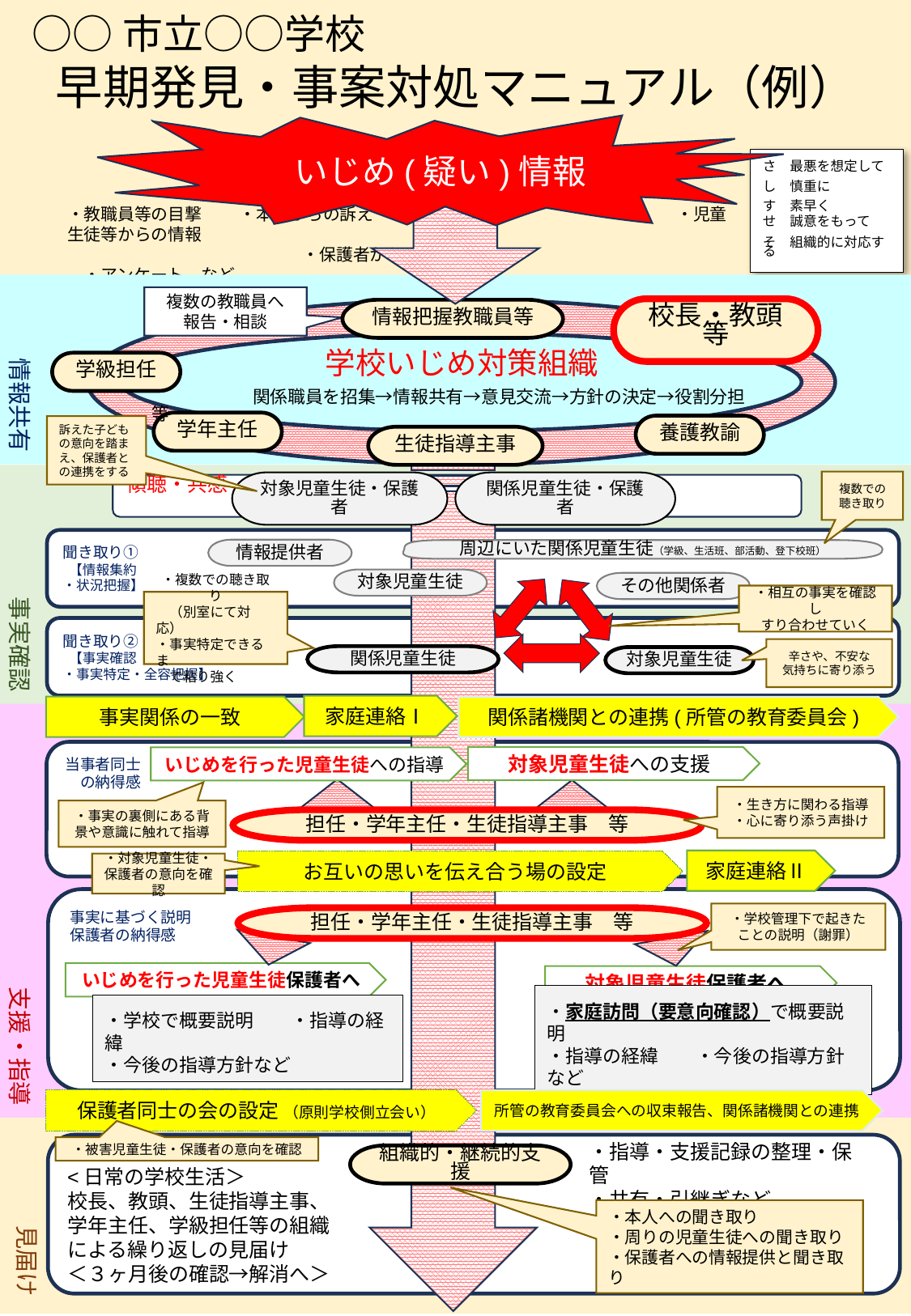

○○市立○○学校
# 早期発見・事案対処マニュアル（例）
いじめ(疑い)情報
さ　最悪を想定して
し　慎重に
す　素早く
せ　誠意をもって
そ　組織的に対応する

・教職員等の目撃　　 ・本人からの訴え　　　　　　　　　　　　　　　　　　・児童生徒等からの情報
　　　　　　　　　　　　　　・保護者からの訴え　　　　　　　　　　　　　　　 　・アンケート　など

情報共有
複数の教職員へ
報告・相談
校長・教頭等

情報把握教職員等
学校いじめ対策組織

　　　　　　関係職員を招集→情報共有→意見交流→方針の決定→役割分担　等
学級担任
学年主任
訴えた子どもの意向を踏まえ、保護者との連携をする
養護教諭
生徒指導主事

事実確認
複数での
聴き取り
傾聴・共感　　　　　　　　　　　　　　　　　　　　　　　　　　　　　　　　　　　安心・信頼
対象児童生徒・保護者
関係児童生徒・保護者
聞き取り①
 【情報集約
・状況把握】
周辺にいた関係児童生徒（学級、生活班、部活動、登下校班）
情報提供者
対象児童生徒
その他関係者
・相互の事実を確認し
すり合わせていく

・複数での聴き取り
　（別室にて対応）
・事実特定できるま
　で粘り強く
聞き取り②
 【事実確認
・事実特定・全容把握】

辛さや、不安な
気持ちに寄り添う
関係児童生徒
対象児童生徒
家庭連絡Ⅰ
事実関係の一致
関係諸機関との連携(所管の教育委員会)

支援・指導
当事者同士
　の納得感

対象児童生徒への支援
いじめを行った児童生徒への指導

・生き方に関わる指導
・心に寄り添う声掛け
・事実の裏側にある背景や意識に触れて指導

担任・学年主任・生徒指導主事　等
家庭連絡Ⅱ
お互いの思いを伝え合う場の設定
・対象児童生徒・保護者の意向を確認
事実に基づく説明
保護者の納得感

・学校管理下で起きた
ことの説明（謝罪）
担任・学年主任・生徒指導主事　等

いじめを行った児童生徒保護者へ
対象児童生徒保護者へ
・学校で概要説明　　・指導の経緯
・今後の指導方針など
・家庭訪問（要意向確認）で概要説明
・指導の経緯　　・今後の指導方針など
保護者同士の会の設定 （原則学校側立会い）
所管の教育委員会への収束報告、関係諸機関との連携

<日常の学校生活＞
校長、教頭、生徒指導主事、
学年主任、学級担任等の組織
による繰り返しの見届け
＜３ヶ月後の確認→解消へ＞

　　　見届け

・指導・支援記録の整理・保管
・共有・引継ぎなど
・被害児童生徒・保護者の意向を確認
組織的・継続的支援
・本人への聞き取り
・周りの児童生徒への聞き取り
・保護者への情報提供と聞き取り